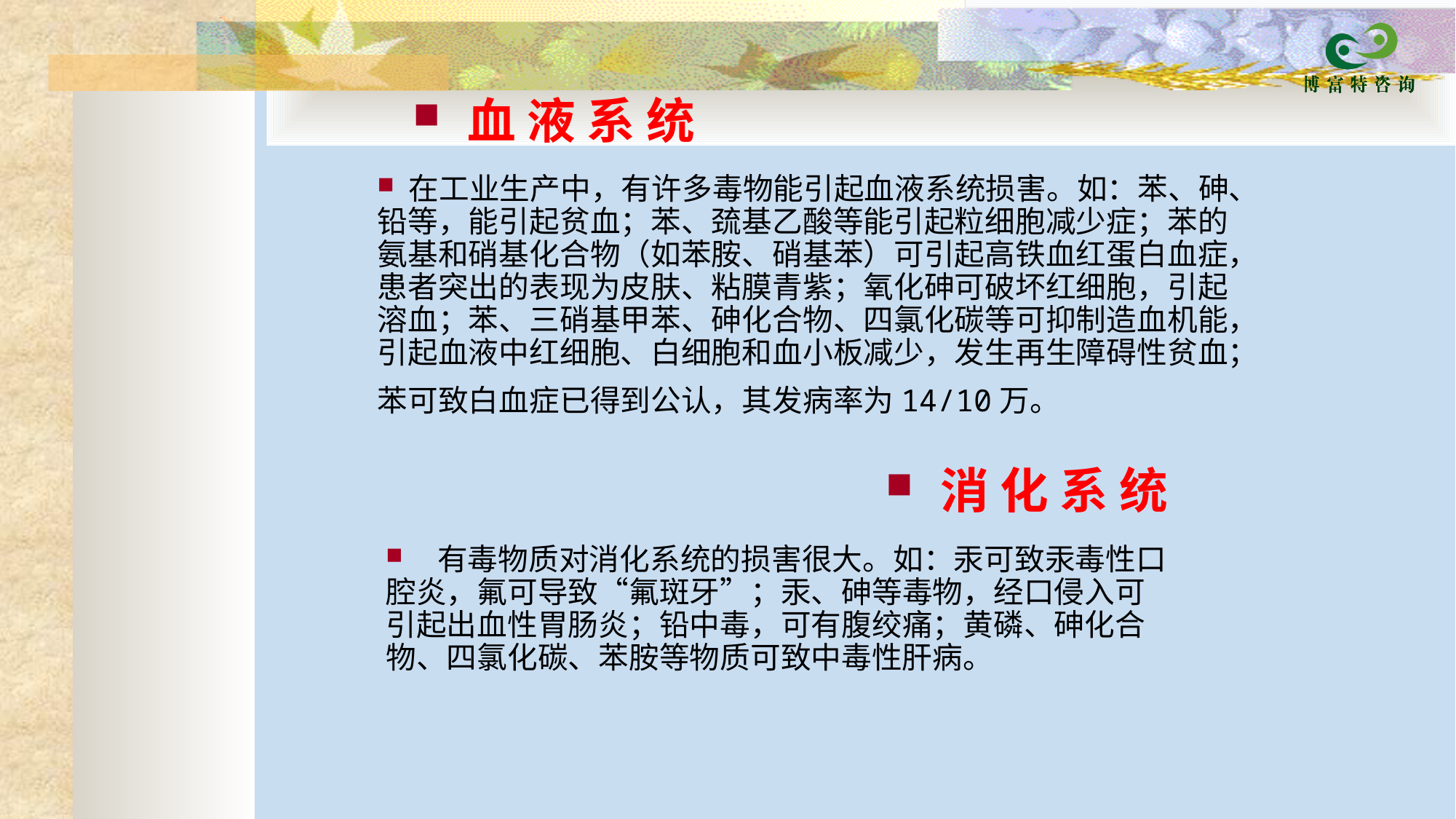

血 液 系 统
 在工业生产中，有许多毒物能引起血液系统损害。如：苯、砷、铅等，能引起贫血；苯、巯基乙酸等能引起粒细胞减少症；苯的氨基和硝基化合物（如苯胺、硝基苯）可引起高铁血红蛋白血症，患者突出的表现为皮肤、粘膜青紫；氧化砷可破坏红细胞，引起溶血；苯、三硝基甲苯、砷化合物、四氯化碳等可抑制造血机能，引起血液中红细胞、白细胞和血小板减少，发生再生障碍性贫血；苯可致白血症已得到公认，其发病率为14/10万。
消 化 系 统
    有毒物质对消化系统的损害很大。如：汞可致汞毒性口腔炎，氟可导致“氟斑牙”；汞、砷等毒物，经口侵入可引起出血性胃肠炎；铅中毒，可有腹绞痛；黄磷、砷化合物、四氯化碳、苯胺等物质可致中毒性肝病。